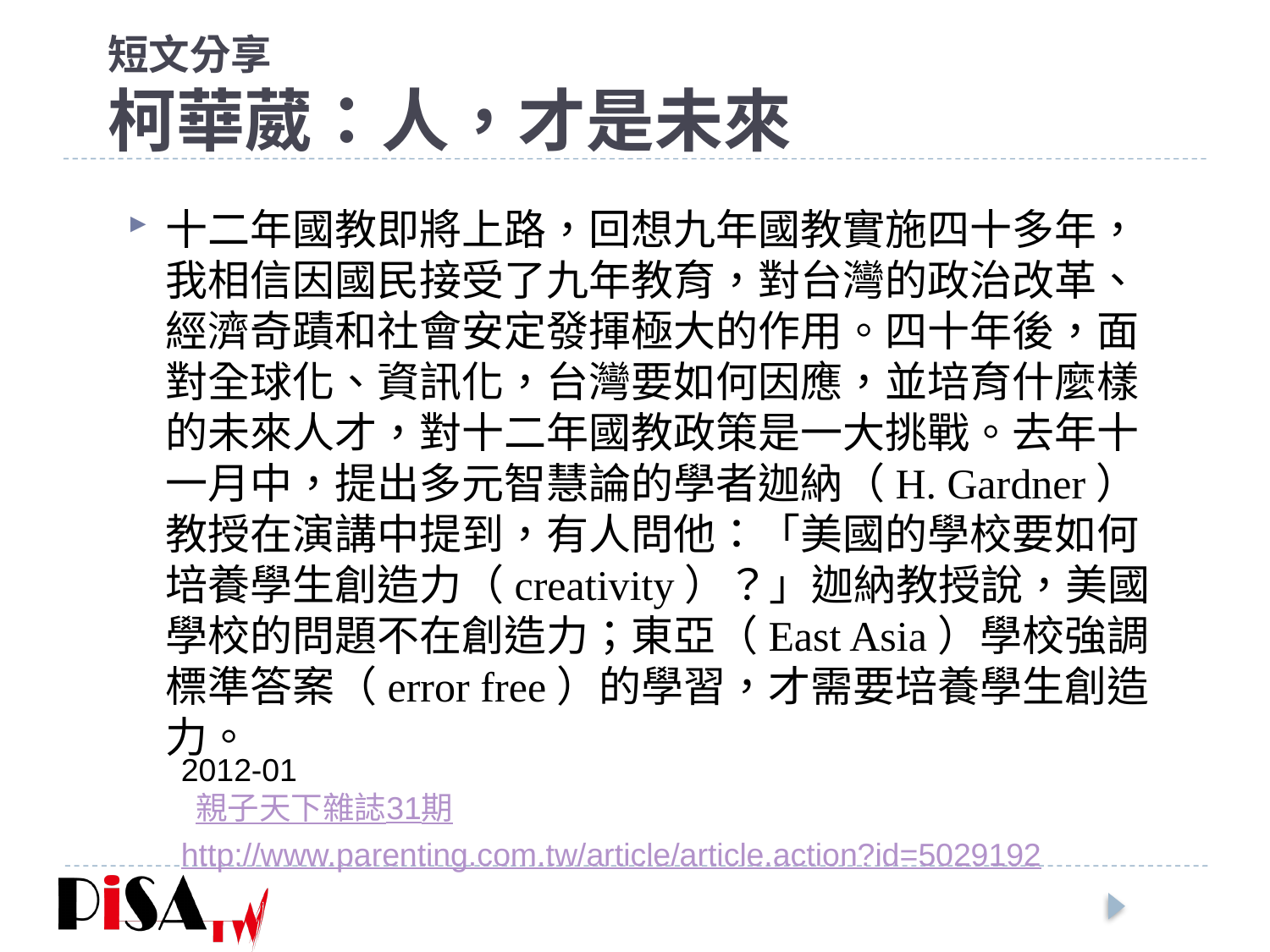

# 短文分享 柯華葳：人，才是未來
十二年國教即將上路，回想九年國教實施四十多年，我相信因國民接受了九年教育，對台灣的政治改革、經濟奇蹟和社會安定發揮極大的作用。四十年後，面對全球化、資訊化，台灣要如何因應，並培育什麼樣的未來人才，對十二年國教政策是一大挑戰。去年十一月中，提出多元智慧論的學者迦納（H. Gardner）教授在演講中提到，有人問他：「美國的學校要如何培養學生創造力（creativity）？」迦納教授說，美國學校的問題不在創造力；東亞（East Asia）學校強調標準答案（error free）的學習，才需要培養學生創造力。
2012-01
 親子天下雜誌31期
http://www.parenting.com.tw/article/article.action?id=5029192